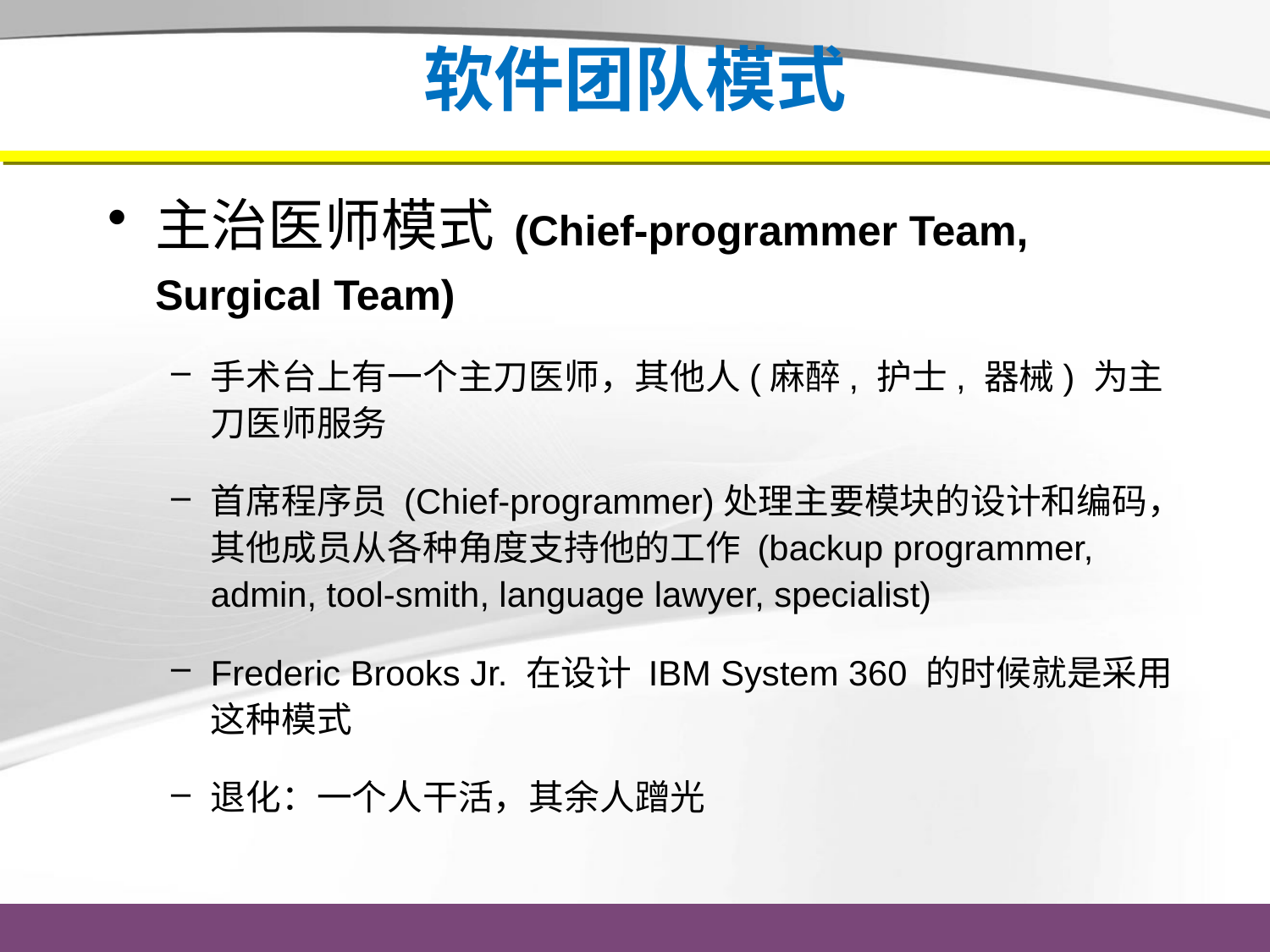

# 软件团队模式
主治医师模式 (Chief-programmer Team, Surgical Team)
手术台上有一个主刀医师，其他人(麻醉, 护士, 器械) 为主刀医师服务
首席程序员 (Chief-programmer)处理主要模块的设计和编码， 其他成员从各种角度支持他的工作 (backup programmer, admin, tool-smith, language lawyer, specialist)
Frederic Brooks Jr. 在设计 IBM System 360 的时候就是采用这种模式
退化：一个人干活，其余人蹭光